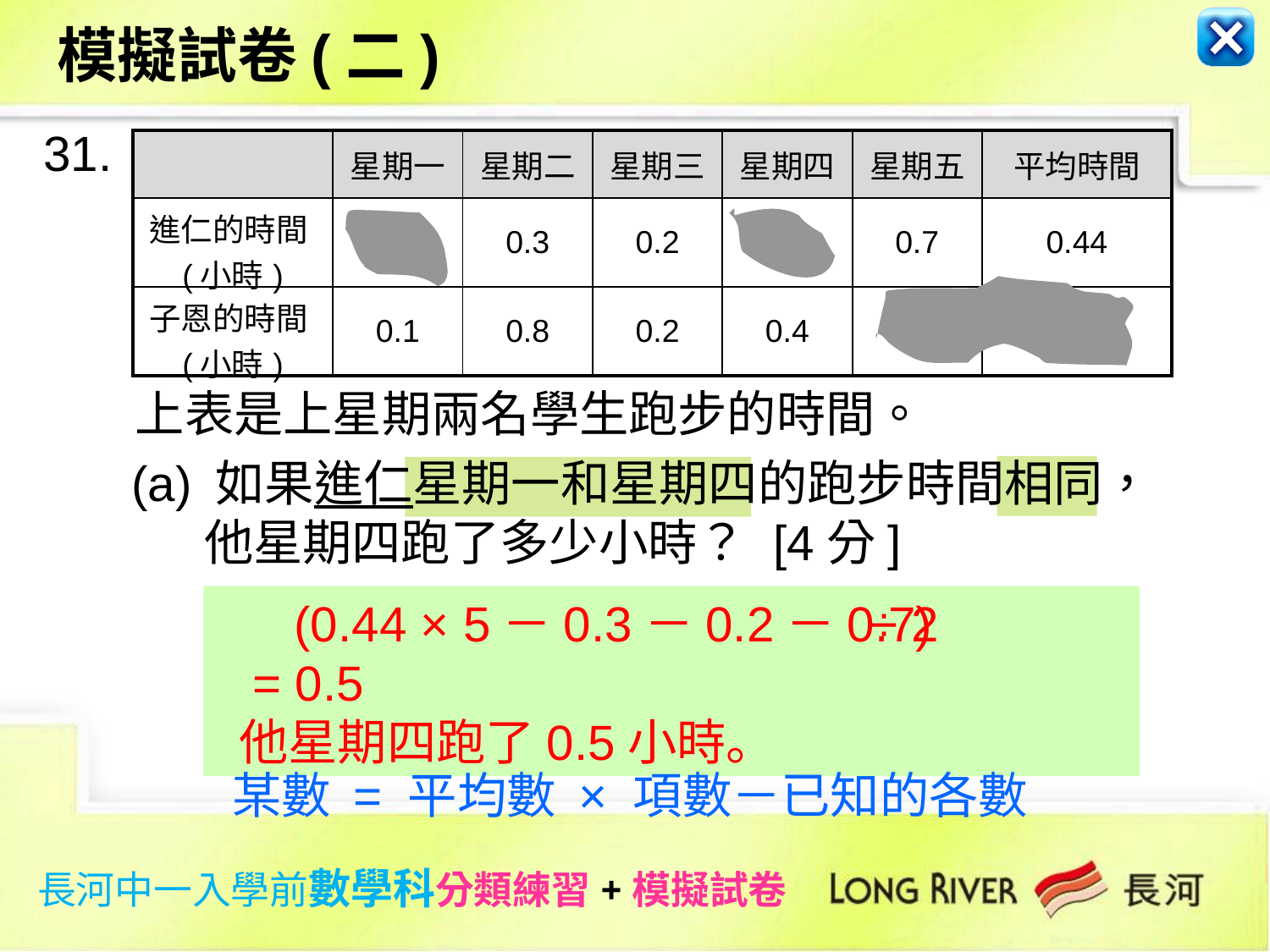

模擬試卷(二)
31.
|  | 星期一 | 星期二 | 星期三 | 星期四 | 星期五 | 平均時間 |
| --- | --- | --- | --- | --- | --- | --- |
| 進仁的時間(小時) |  | 0.3 | 0.2 |  | 0.7 | 0.44 |
| 子恩的時間(小時) | 0.1 | 0.8 | 0.2 | 0.4 |  |  |

上表是上星期兩名學生跑步的時間。
 如果進仁星期一和星期四的跑步時間相同，
他星期四跑了多少小時？	 [4分]

    (0.44 × 5－0.3－0.2－0.7)
 = 0.5
他星期四跑了0.5小時。
÷ 2
某數 = 平均數 × 項數－已知的各數